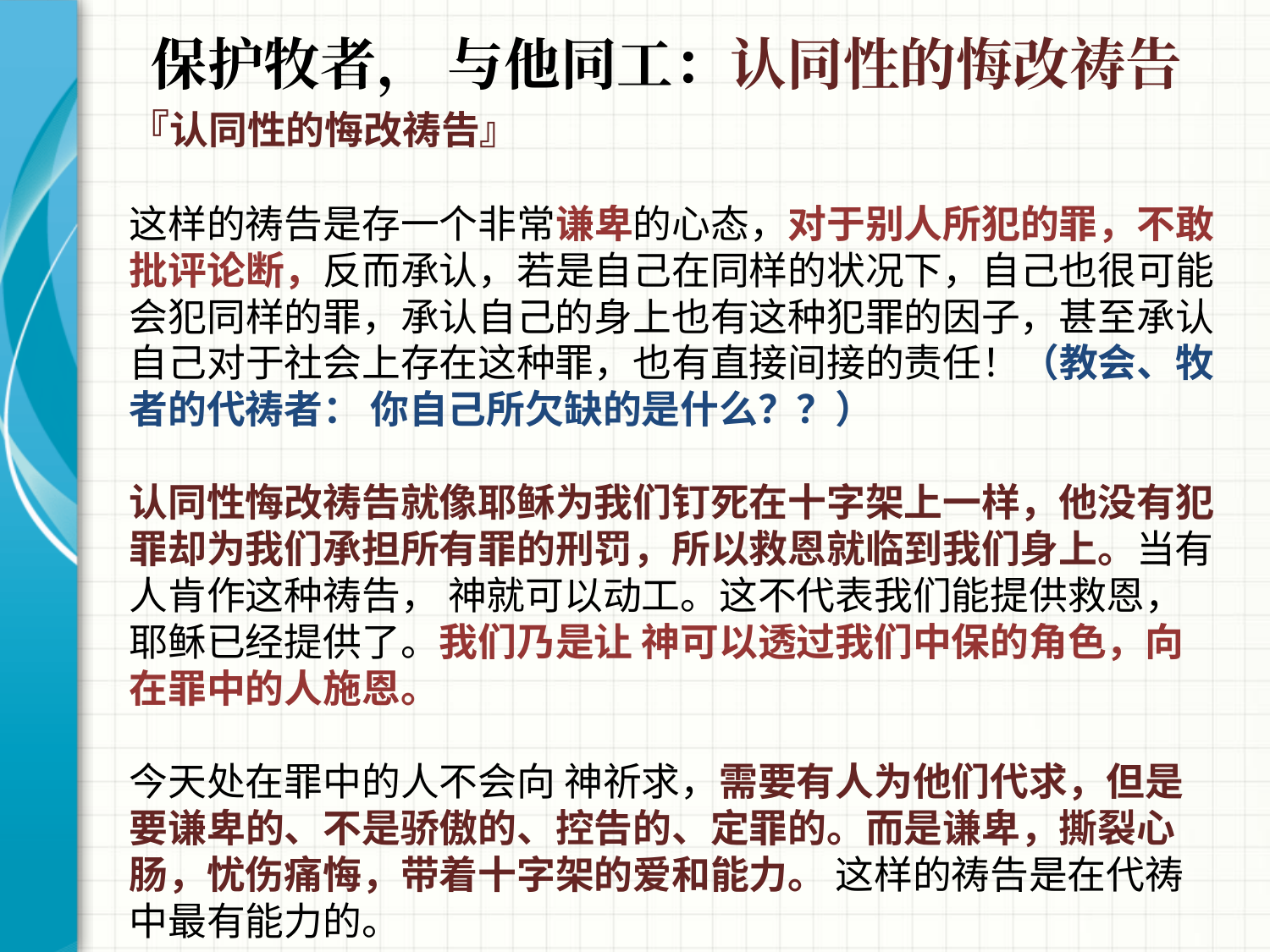

# 保护牧者， 与他同工：认同性的悔改祷告
『认同性的悔改祷告』

这样的祷告是存一个非常谦卑的心态，对于别人所犯的罪，不敢批评论断，反而承认，若是自己在同样的状况下，自己也很可能会犯同样的罪，承认自己的身上也有这种犯罪的因子，甚至承认自己对于社会上存在这种罪，也有直接间接的责任！（教会、牧者的代祷者： 你自己所欠缺的是什么？？）
认同性悔改祷告就像耶稣为我们钉死在十字架上一样，他没有犯罪却为我们承担所有罪的刑罚，所以救恩就临到我们身上。当有人肯作这种祷告， 神就可以动工。这不代表我们能提供救恩，耶稣已经提供了。我们乃是让 神可以透过我们中保的角色，向在罪中的人施恩。
今天处在罪中的人不会向 神祈求，需要有人为他们代求，但是要谦卑的、不是骄傲的、控告的、定罪的。而是谦卑，撕裂心肠，忧伤痛悔，带着十字架的爱和能力。 这样的祷告是在代祷中最有能力的。